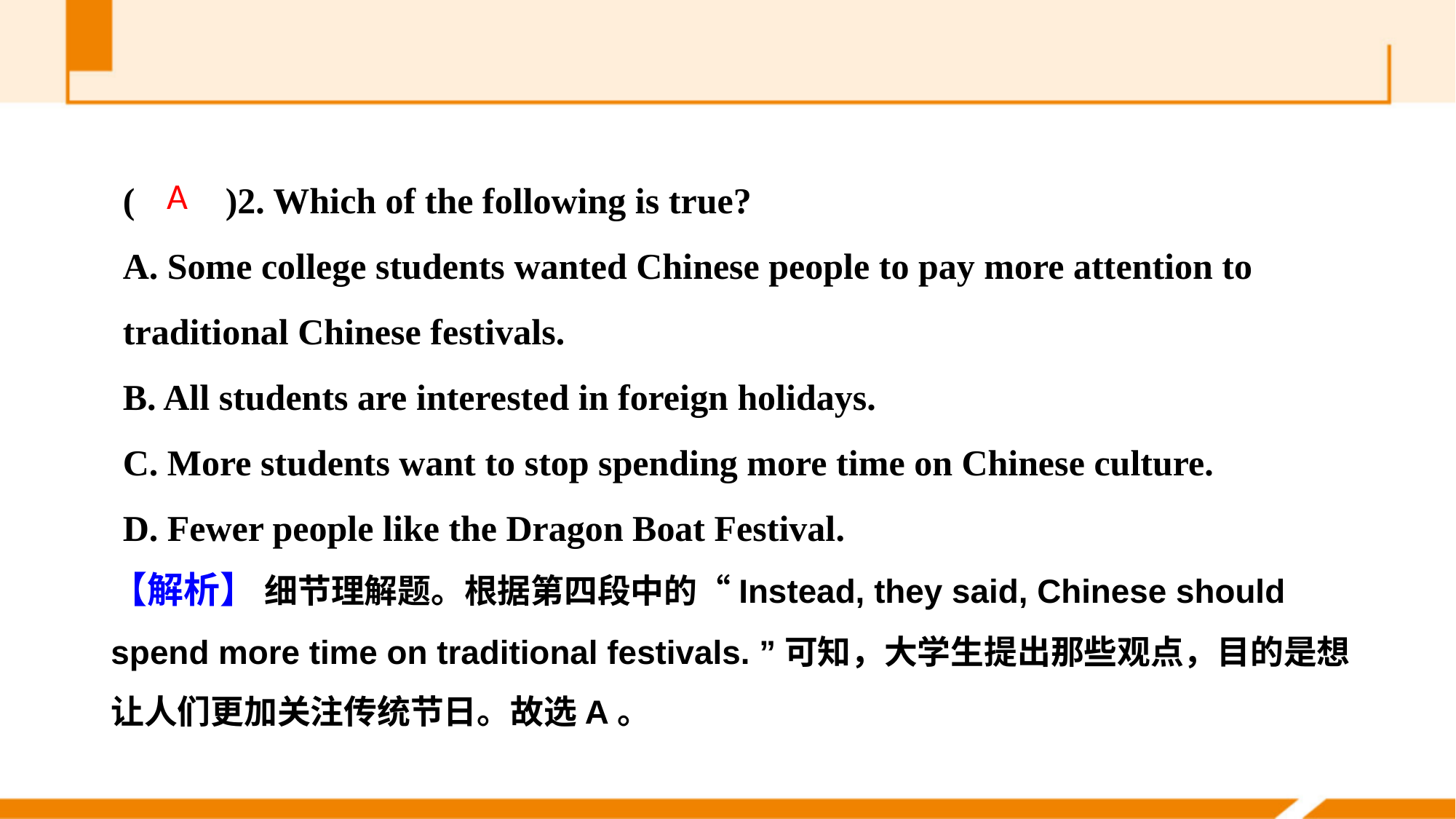

(　　)2. Which of the following is true?
A. Some college students wanted Chinese people to pay more attention to traditional Chinese festivals.
B. All students are interested in foreign holidays.
C. More students want to stop spending more time on Chinese culture.
D. Fewer people like the Dragon Boat Festival.
A
【解析】 细节理解题。根据第四段中的“Instead, they said, Chinese should spend more time on traditional festivals. ”可知，大学生提出那些观点，目的是想让人们更加关注传统节日。故选A。